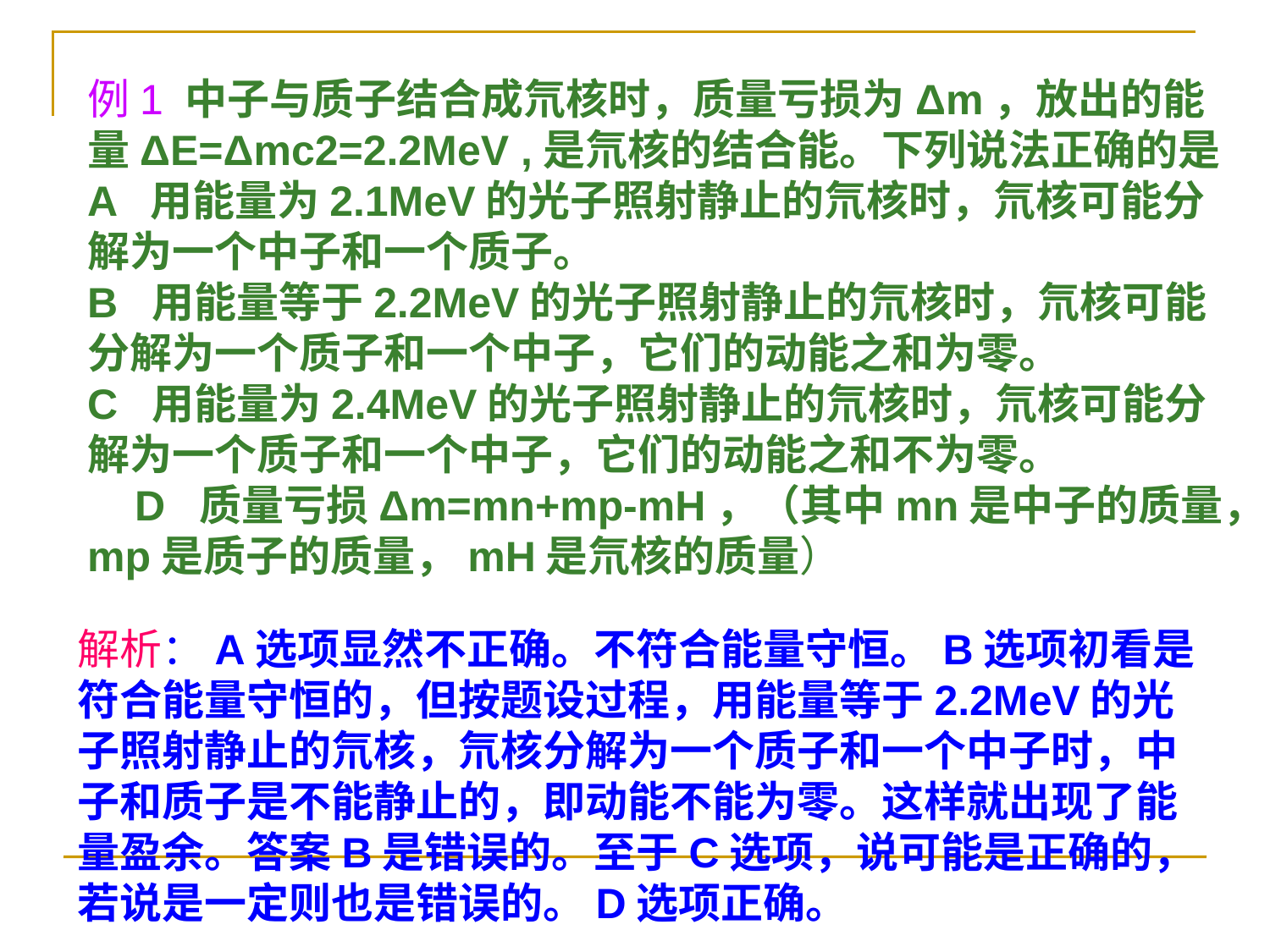

例1 中子与质子结合成氘核时，质量亏损为Δm，放出的能量ΔE=Δmc2=2.2MeV ,是氘核的结合能。下列说法正确的是
A  用能量为2.1MeV的光子照射静止的氘核时，氘核可能分解为一个中子和一个质子。
B  用能量等于2.2MeV的光子照射静止的氘核时，氘核可能分解为一个质子和一个中子，它们的动能之和为零。
C  用能量为2.4MeV的光子照射静止的氘核时，氘核可能分解为一个质子和一个中子，它们的动能之和不为零。
    D  质量亏损Δm=mn+mp-mH，（其中mn是中子的质量，mp是质子的质量，mH是氘核的质量）
解析：A选项显然不正确。不符合能量守恒。B选项初看是符合能量守恒的，但按题设过程，用能量等于2.2MeV的光子照射静止的氘核，氘核分解为一个质子和一个中子时，中子和质子是不能静止的，即动能不能为零。这样就出现了能量盈余。答案B是错误的。至于C选项，说可能是正确的，若说是一定则也是错误的。D选项正确。